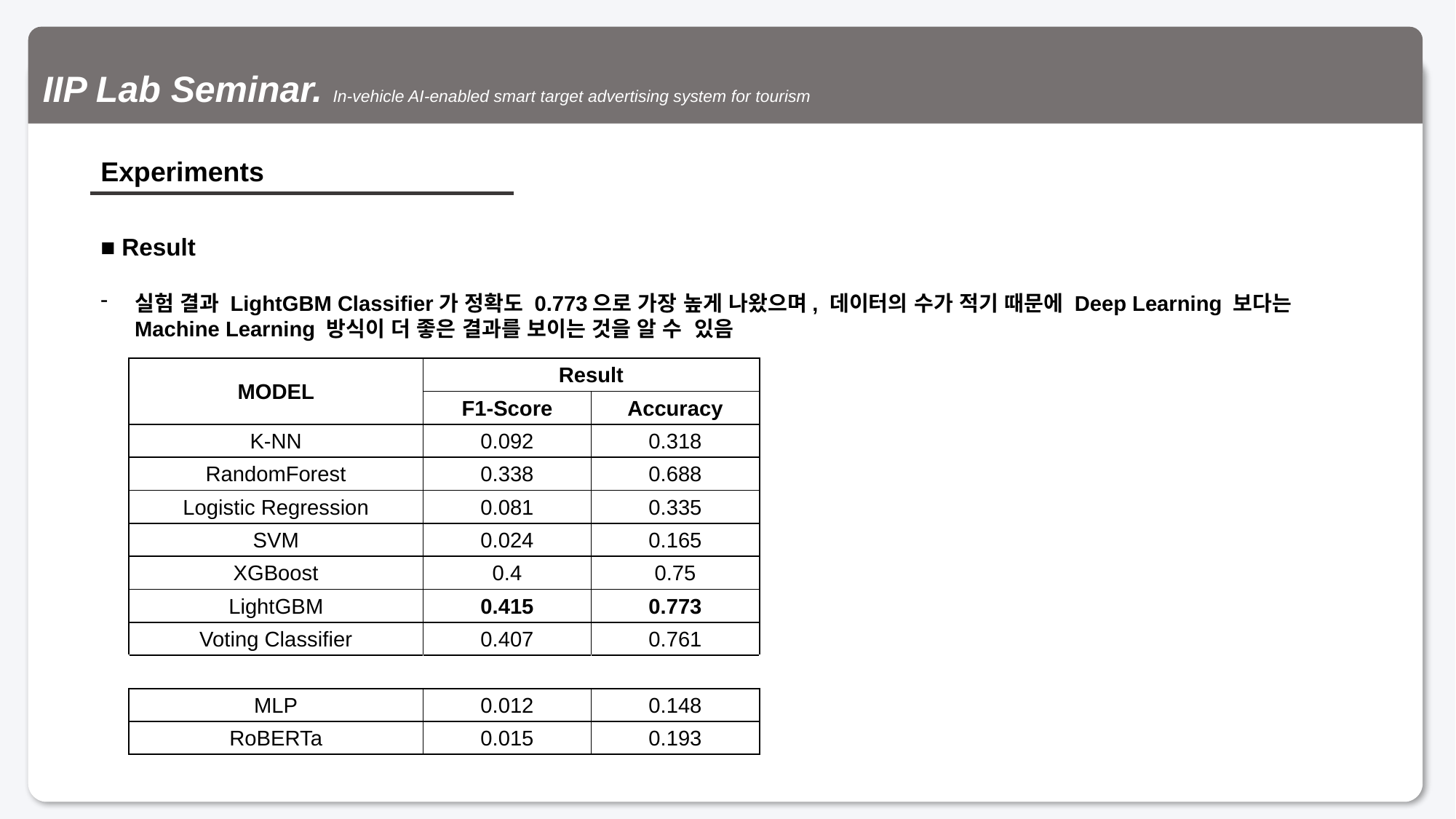

IIP Lab Seminar. In-vehicle AI-enabled smart target advertising system for tourism

Experiments
■ Result

실험 결과 LightGBM Classifier가 정확도 0.773으로 가장 높게 나왔으며, 데이터의 수가 적기 때문에 Deep Learning 보다는 Machine Learning 방식이 더 좋은 결과를 보이는 것을 알 수  있음
| MODEL | Result |  |
| --- | --- | --- |
|  | F1-Score | Accuracy |
| K-NN | 0.092 | 0.318 |
| RandomForest | 0.338 | 0.688 |
| Logistic Regression | 0.081 | 0.335 |
| SVM | 0.024 | 0.165 |
| XGBoost | 0.4 | 0.75 |
| LightGBM | 0.415 | 0.773 |
| Voting Classifier | 0.407 | 0.761 |
|  |  |  |
| MLP | 0.012 | 0.148 |
| RoBERTa | 0.015 | 0.193 |
11